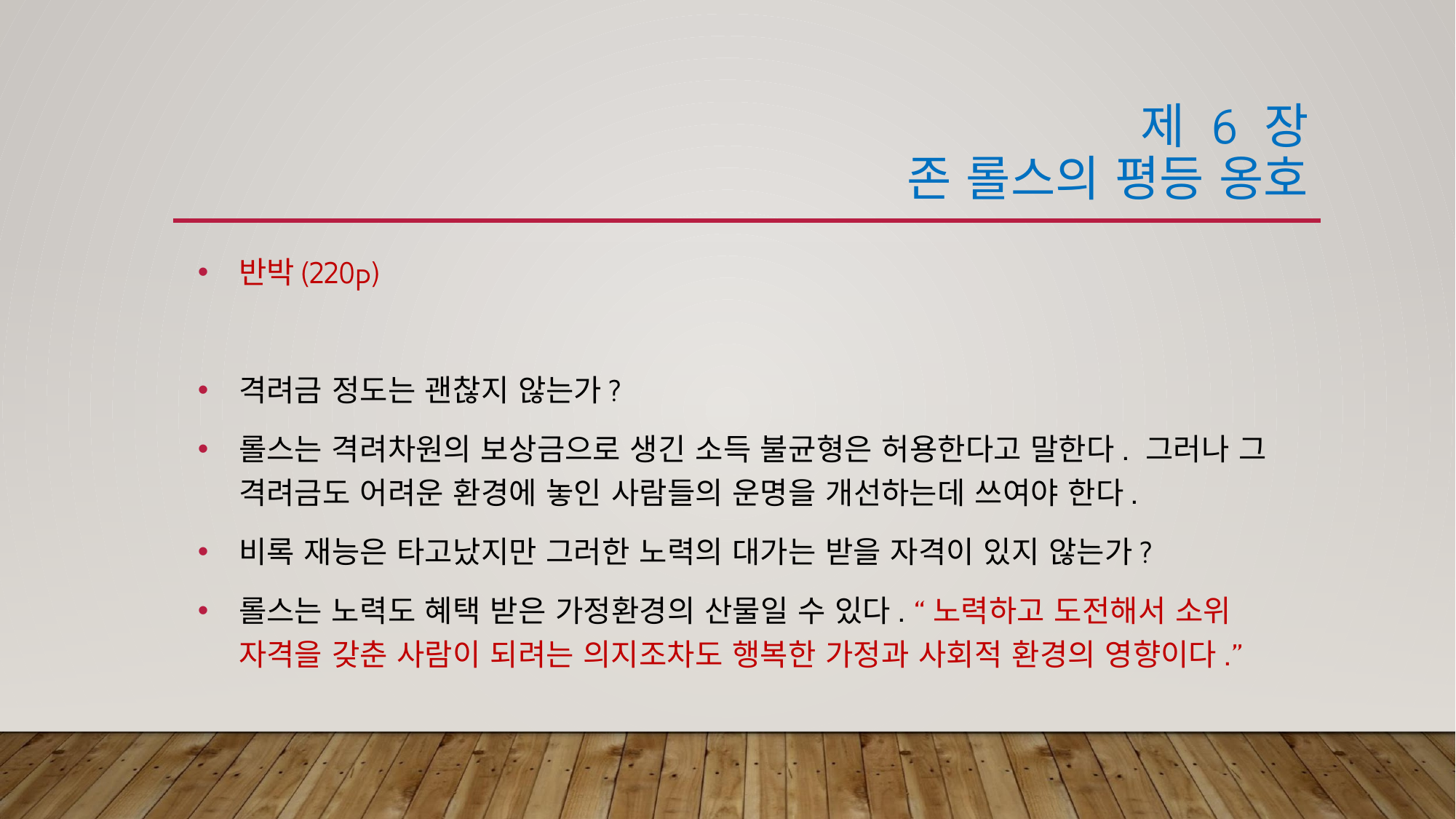

# 제 6 장 존 롤스의 평등 옹호
반박(220p)

격려금 정도는 괜찮지 않는가?
롤스는 격려차원의 보상금으로 생긴 소득 불균형은 허용한다고 말한다. 그러나 그 격려금도 어려운 환경에 놓인 사람들의 운명을 개선하는데 쓰여야 한다.
비록 재능은 타고났지만 그러한 노력의 대가는 받을 자격이 있지 않는가?
롤스는 노력도 혜택 받은 가정환경의 산물일 수 있다. “노력하고 도전해서 소위 자격을 갖춘 사람이 되려는 의지조차도 행복한 가정과 사회적 환경의 영향이다.”